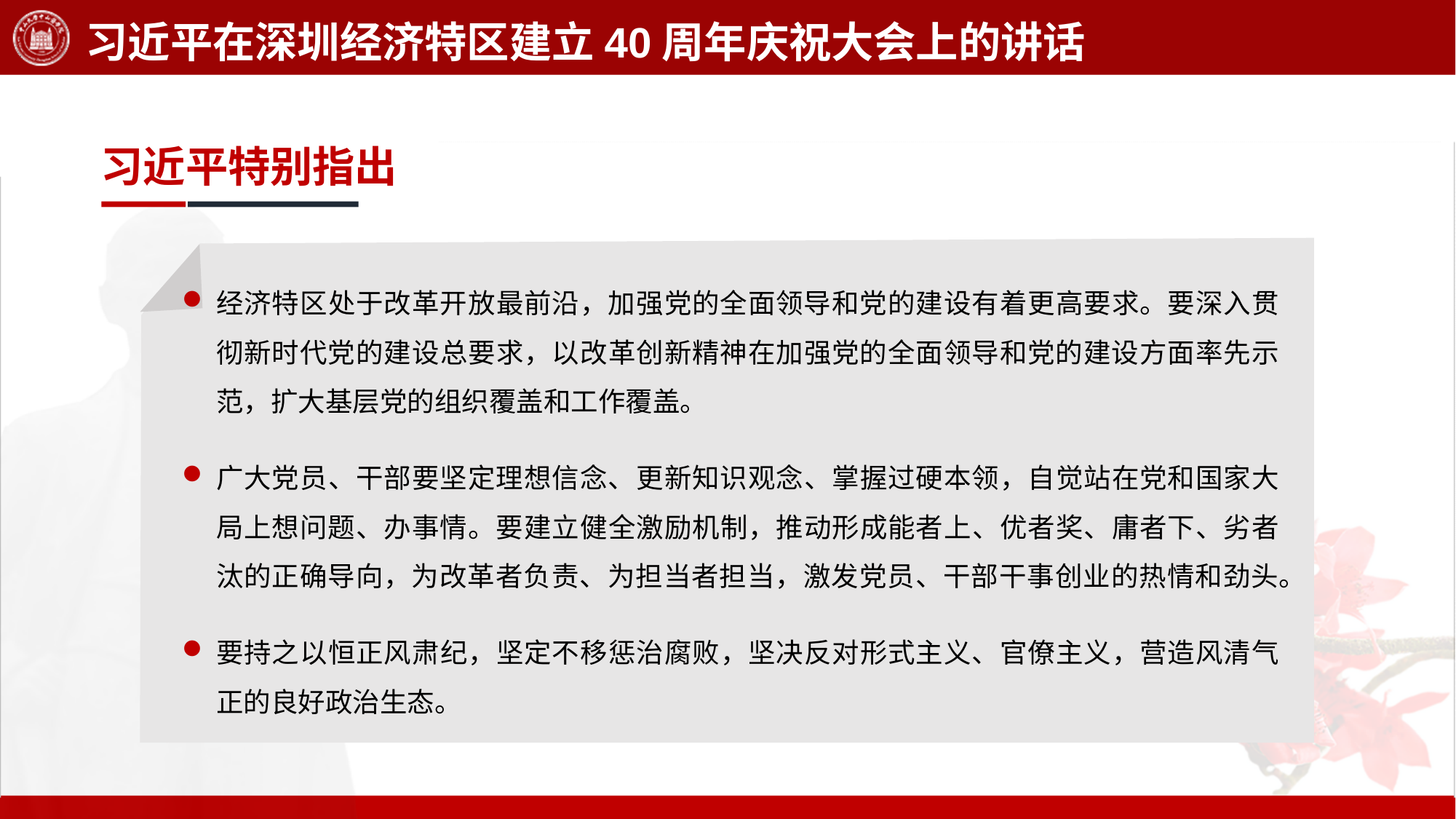

习近平在深圳经济特区建立40周年庆祝大会上的讲话
习近平特别指出

经济特区处于改革开放最前沿，加强党的全面领导和党的建设有着更高要求。要深入贯彻新时代党的建设总要求，以改革创新精神在加强党的全面领导和党的建设方面率先示范，扩大基层党的组织覆盖和工作覆盖。
广大党员、干部要坚定理想信念、更新知识观念、掌握过硬本领，自觉站在党和国家大局上想问题、办事情。要建立健全激励机制，推动形成能者上、优者奖、庸者下、劣者汰的正确导向，为改革者负责、为担当者担当，激发党员、干部干事创业的热情和劲头。
要持之以恒正风肃纪，坚定不移惩治腐败，坚决反对形式主义、官僚主义，营造风清气正的良好政治生态。